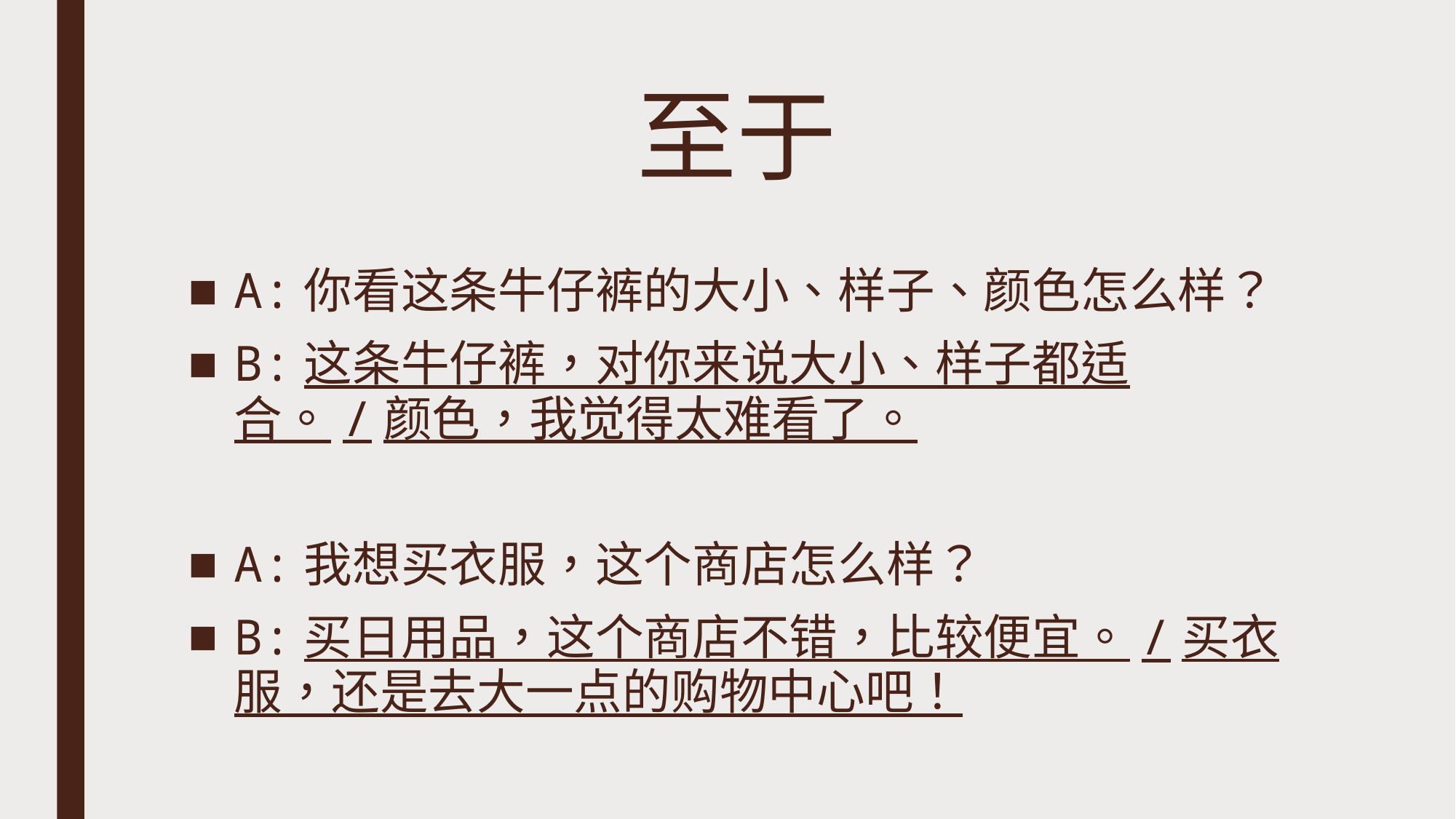

# 至于
A:你看这条牛仔裤的大小、样子、颜色怎么样？
B:这条牛仔裤，对你来说大小、样子都适合。/颜色，我觉得太难看了。

A:我想买衣服，这个商店怎么样？
B:买日用品，这个商店不错，比较便宜。/买衣服，还是去大一点的购物中心吧！